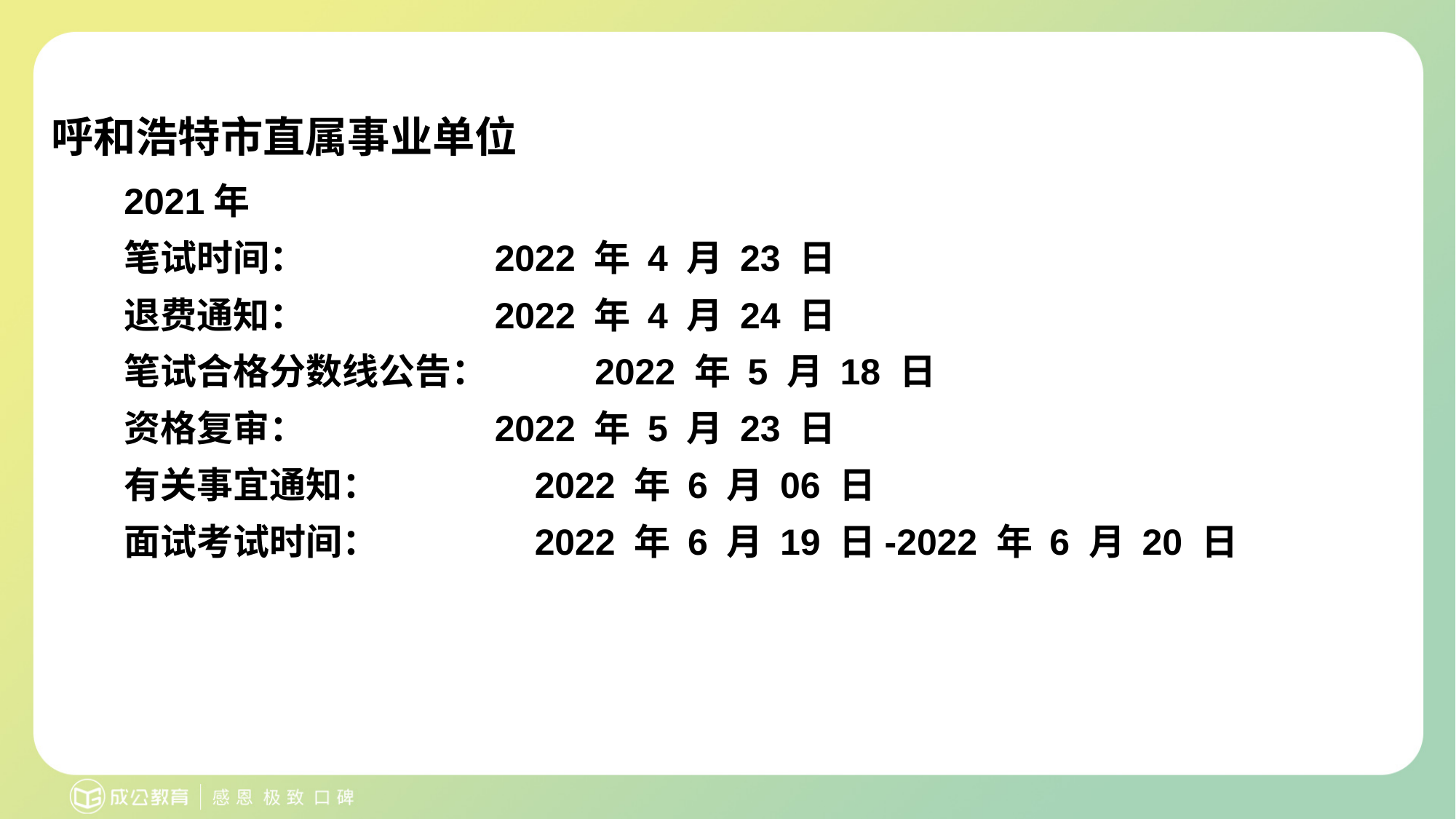

# 呼和浩特市直属事业单位
2021年
笔试时间：                      2022 年 4 月 23 日
退费通知：                      2022 年 4 月 24 日
笔试合格分数线公告：            2022 年 5 月 18 日
资格复审：                      2022 年 5 月 23 日
有关事宜通知：                  2022 年 6 月 06 日
面试考试时间：                  2022 年 6 月 19 日-2022 年 6 月 20 日